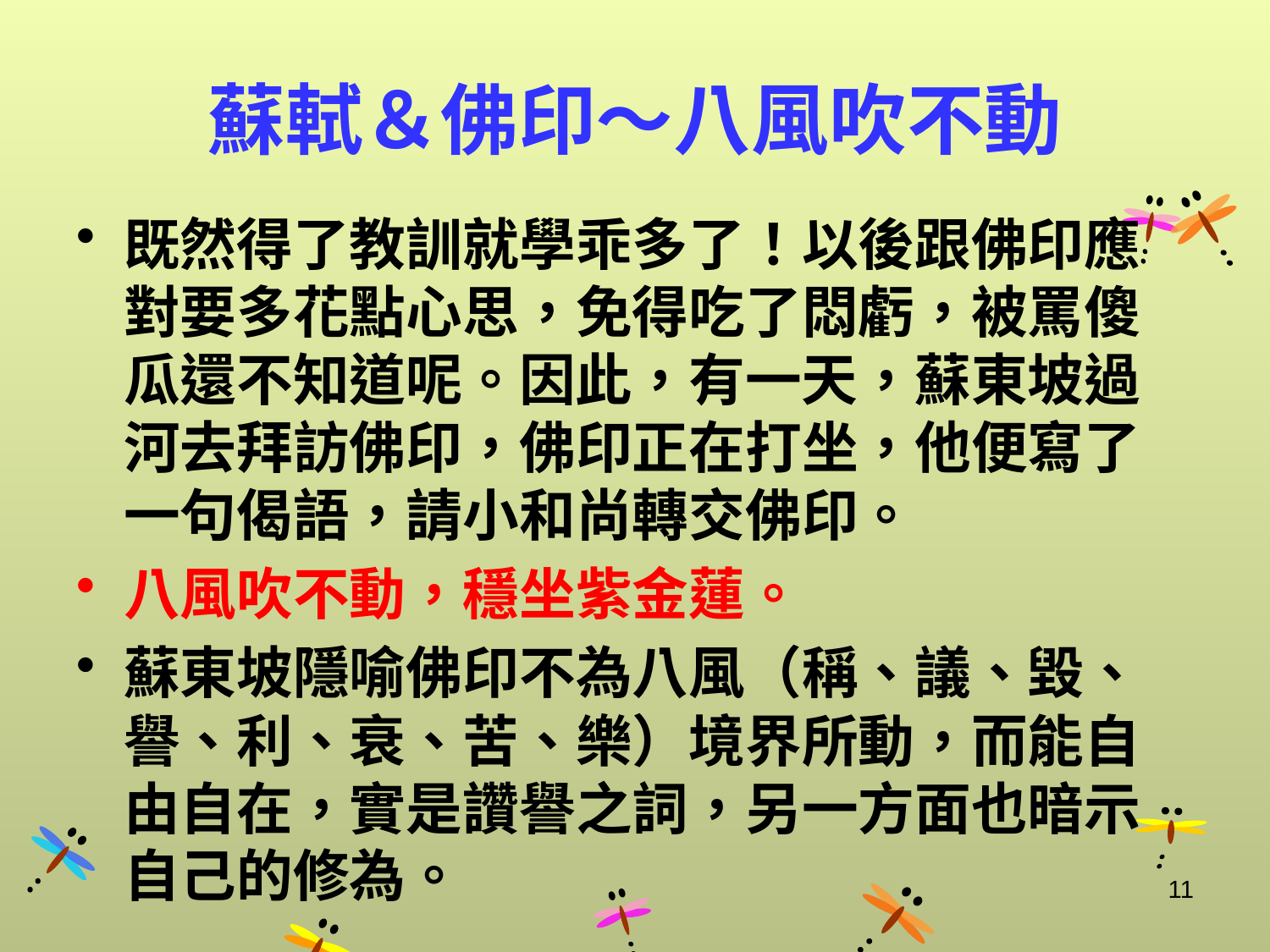

# 蘇軾＆佛印～八風吹不動
既然得了教訓就學乖多了！以後跟佛印應對要多花點心思，免得吃了悶虧，被罵傻瓜還不知道呢。因此，有一天，蘇東坡過河去拜訪佛印，佛印正在打坐，他便寫了一句偈語，請小和尚轉交佛印。
八風吹不動，穩坐紫金蓮。
蘇東坡隱喻佛印不為八風（稱、議、毀、譽、利、衰、苦、樂）境界所動，而能自由自在，實是讚譽之詞，另一方面也暗示自己的修為。
11